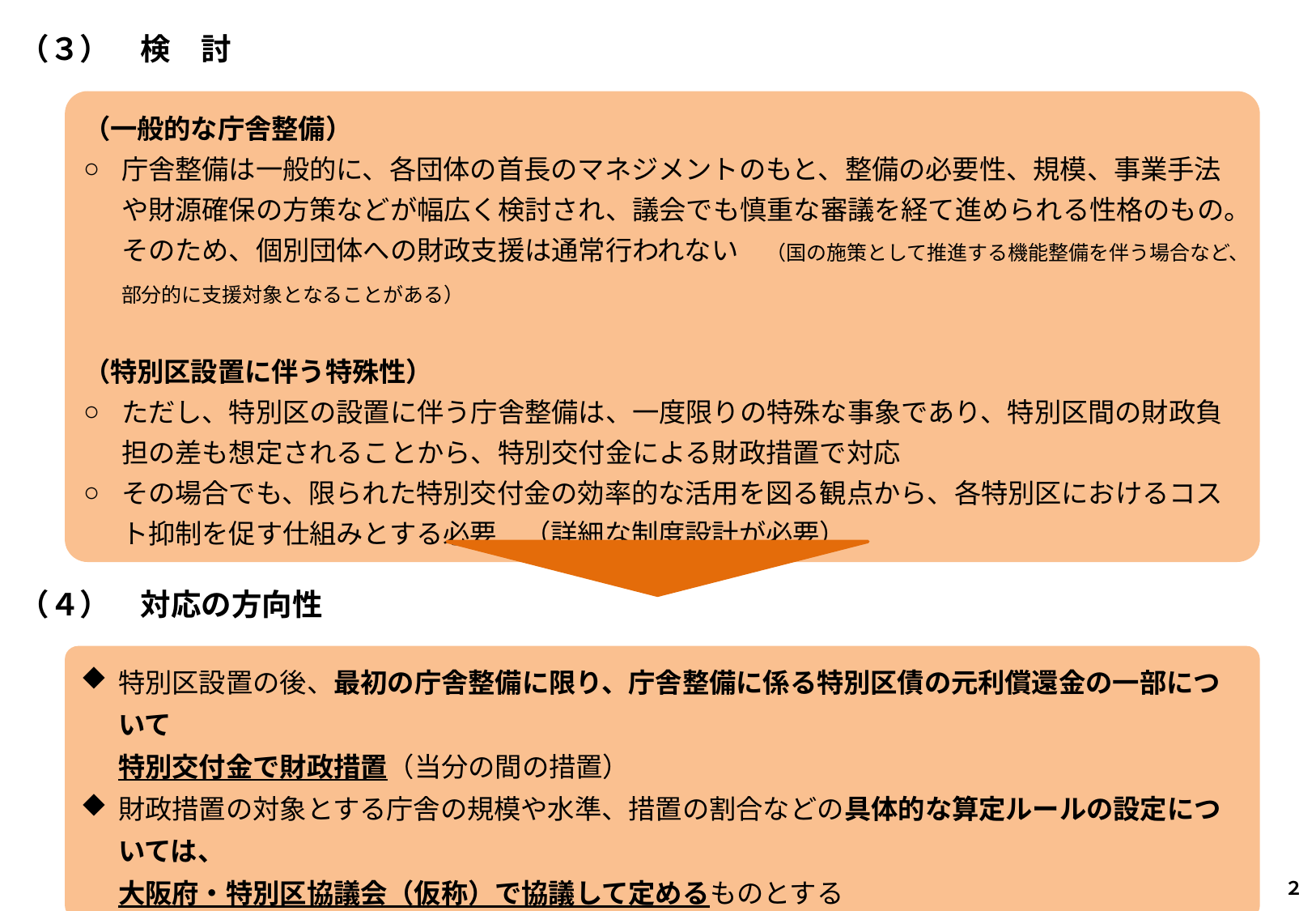

（３）　検　討
（一般的な庁舎整備）
庁舎整備は一般的に、各団体の首長のマネジメントのもと、整備の必要性、規模、事業手法や財源確保の方策などが幅広く検討され、議会でも慎重な審議を経て進められる性格のもの。そのため、個別団体への財政支援は通常行われない　（国の施策として推進する機能整備を伴う場合など、部分的に支援対象となることがある）

（特別区設置に伴う特殊性）
ただし、特別区の設置に伴う庁舎整備は、一度限りの特殊な事象であり、特別区間の財政負担の差も想定されることから、特別交付金による財政措置で対応
その場合でも、限られた特別交付金の効率的な活用を図る観点から、各特別区におけるコスト抑制を促す仕組みとする必要　（詳細な制度設計が必要）

（４）　対応の方向性
特別区設置の後、最初の庁舎整備に限り、庁舎整備に係る特別区債の元利償還金の一部について
特別交付金で財政措置（当分の間の措置）
財政措置の対象とする庁舎の規模や水準、措置の割合などの具体的な算定ルールの設定については、
大阪府・特別区協議会（仮称）で協議して定めるものとする
 ２